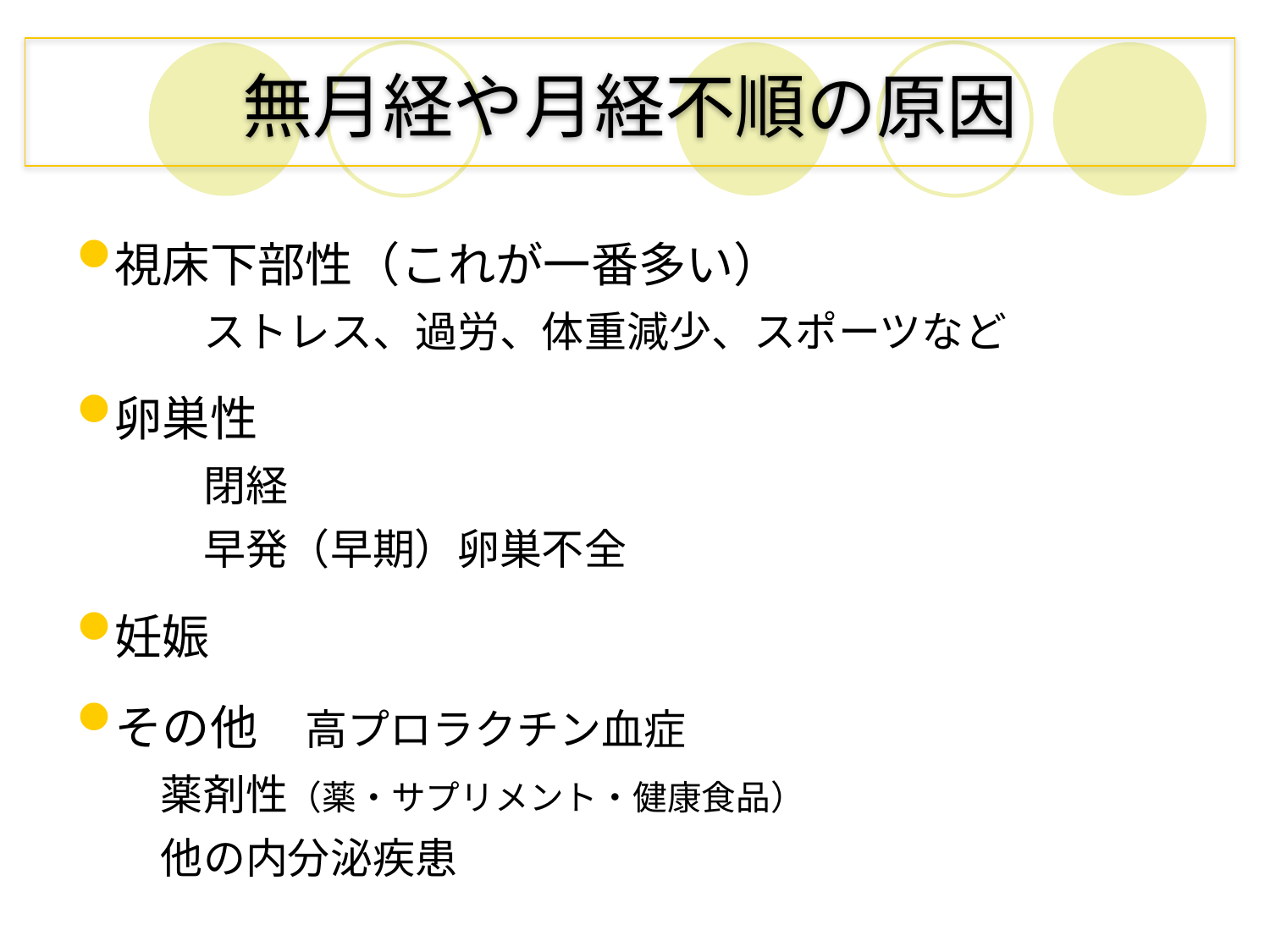

# 無月経や月経不順の原因
視床下部性（これが一番多い）
　　　ストレス、過労、体重減少、スポーツなど

卵巣性
　　　閉経
　　　早発（早期）卵巣不全

妊娠

その他　高プロラクチン血症
　　薬剤性（薬・サプリメント・健康食品）
　　他の内分泌疾患